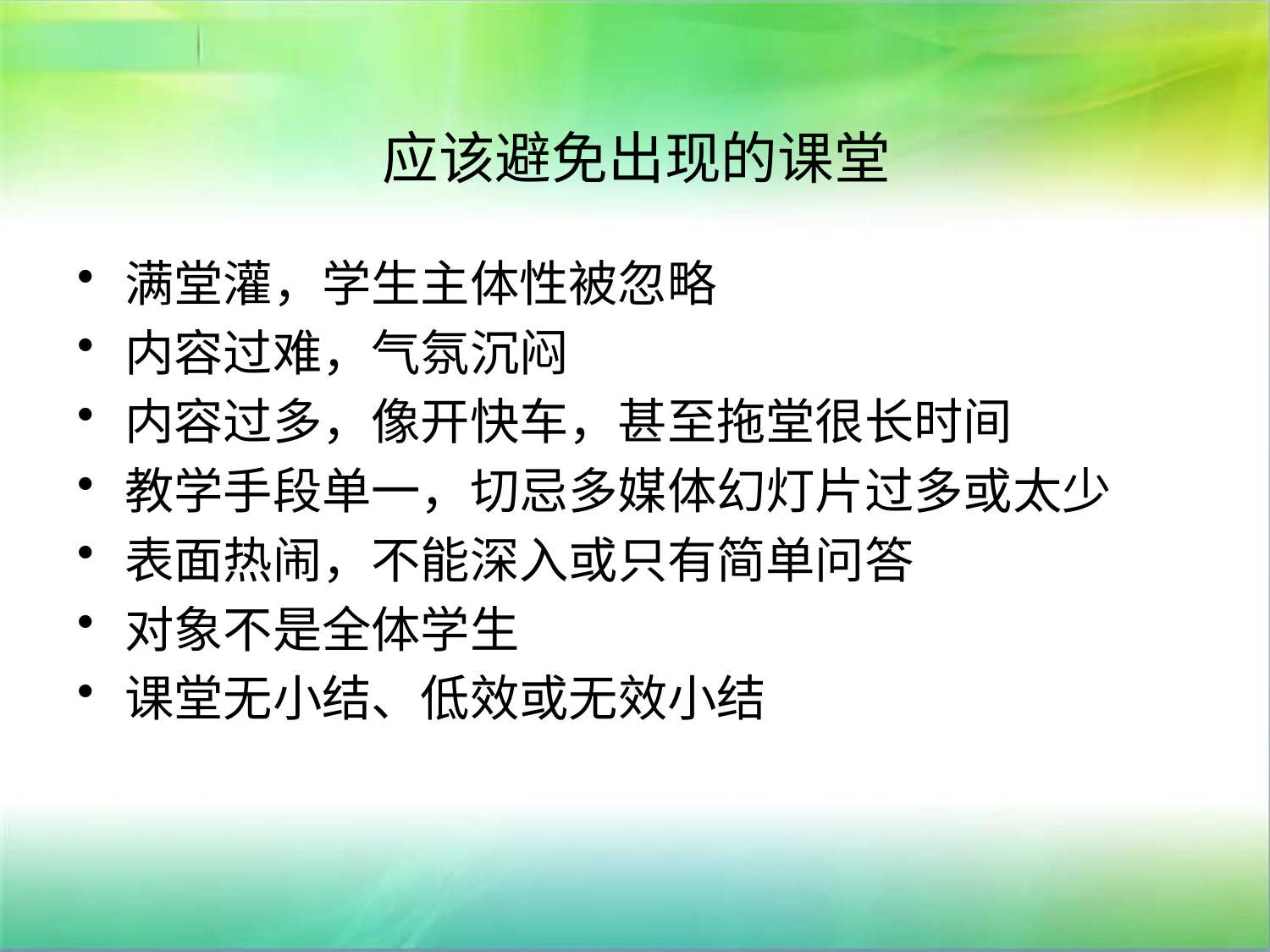

# 应该避免出现的课堂
满堂灌，学生主体性被忽略
内容过难，气氛沉闷
内容过多，像开快车，甚至拖堂很长时间
教学手段单一，切忌多媒体幻灯片过多或太少
表面热闹，不能深入或只有简单问答
对象不是全体学生
课堂无小结、低效或无效小结